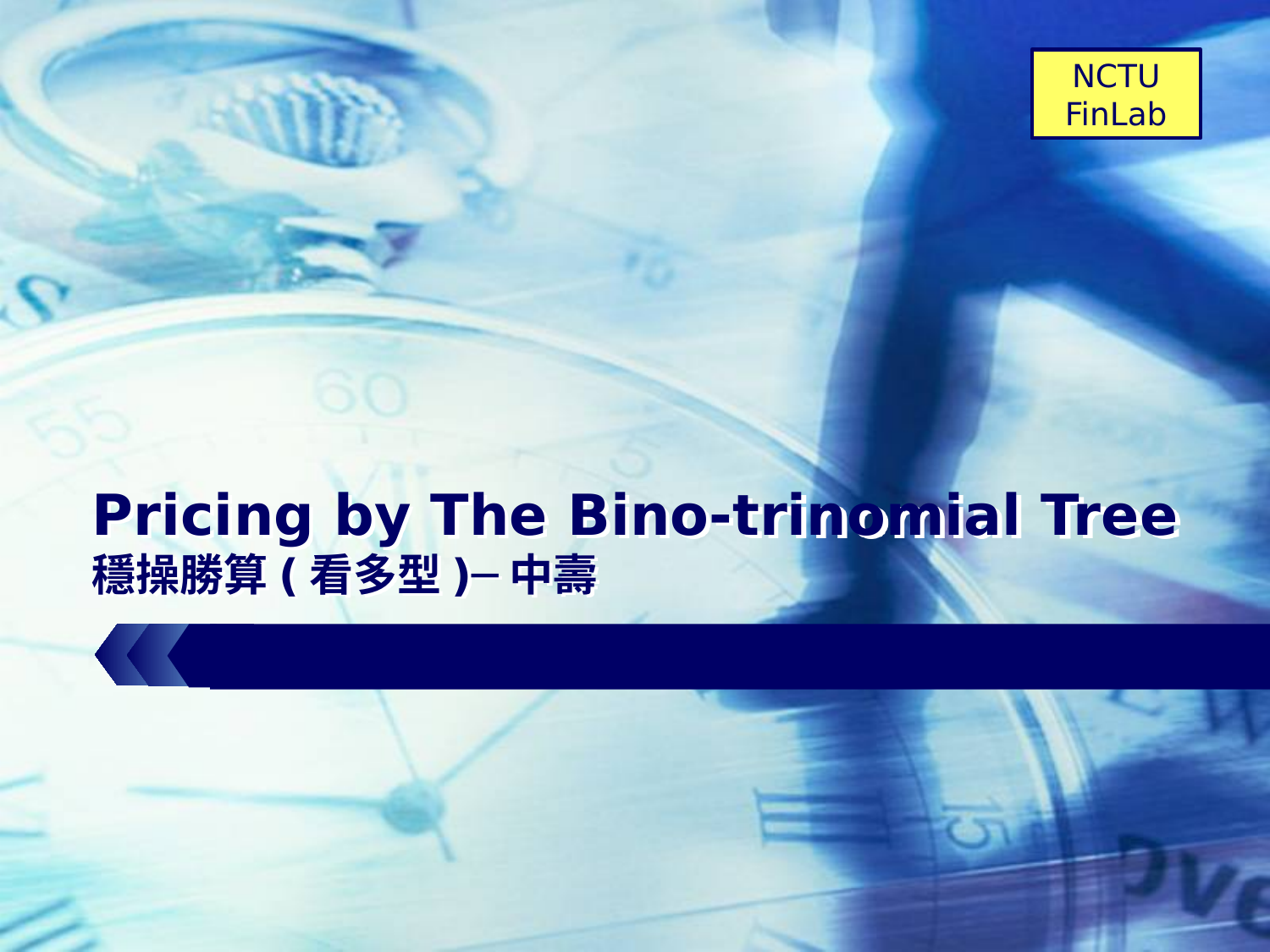

NCTU FinLab
# Pricing by The Bino-trinomial Tree 穩操勝算(看多型)─中壽